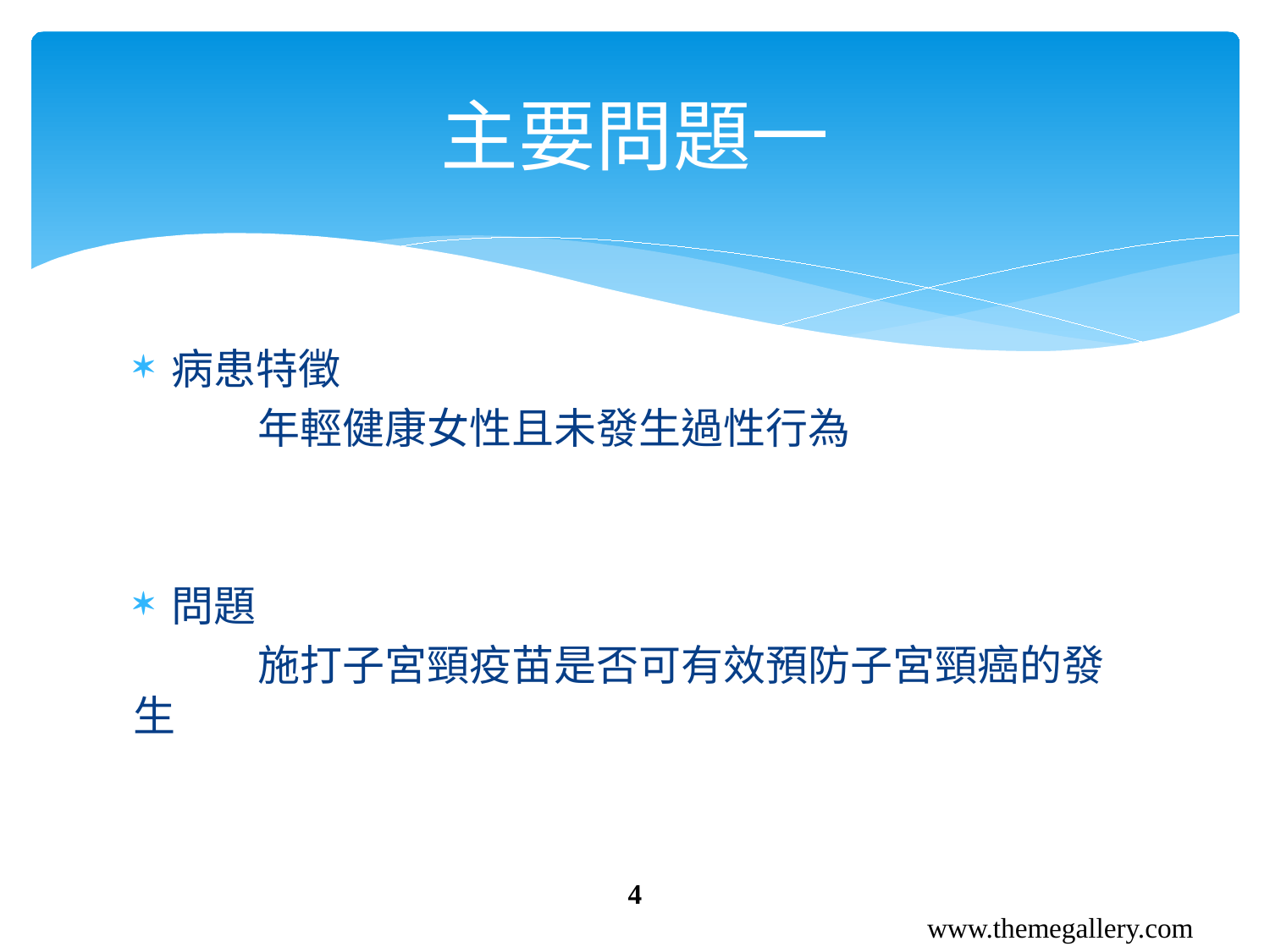

# 主要問題一
病患特徵
            年輕健康女性且未發生過性行為

問題
            施打子宮頸疫苗是否可有效預防子宮頸癌的發生
4
www.themegallery.com